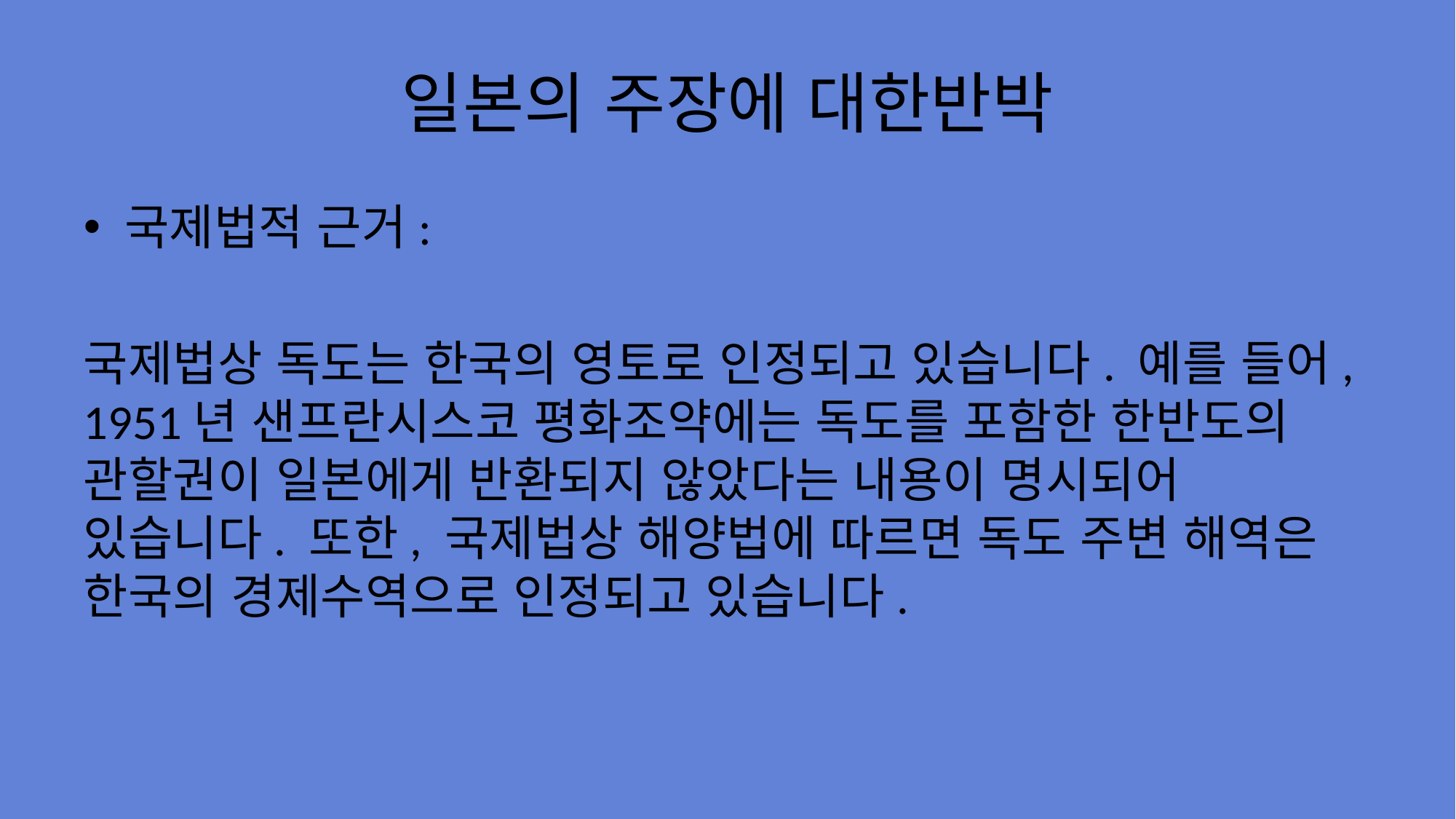

# 일본의 주장에 대한반박
국제법적 근거:

국제법상 독도는 한국의 영토로 인정되고 있습니다. 예를 들어, 1951년 샌프란시스코 평화조약에는 독도를 포함한 한반도의 관할권이 일본에게 반환되지 않았다는 내용이 명시되어 있습니다. 또한, 국제법상 해양법에 따르면 독도 주변 해역은 한국의 경제수역으로 인정되고 있습니다.